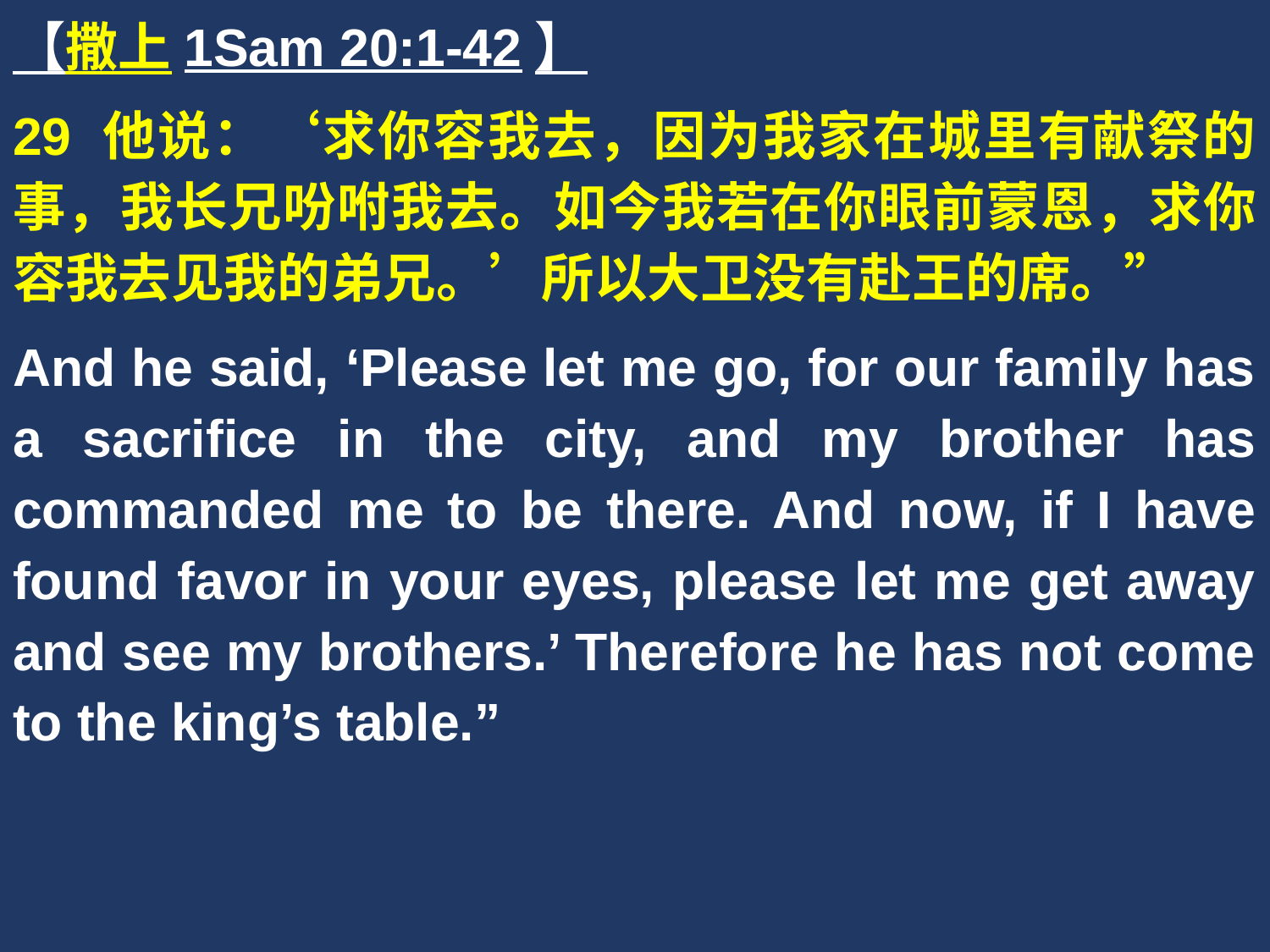

【撒上1Sam 20:1-42】
29 他说：‘求你容我去，因为我家在城里有献祭的事，我长兄吩咐我去。如今我若在你眼前蒙恩，求你容我去见我的弟兄。’所以大卫没有赴王的席。”
And he said, ‘Please let me go, for our family has a sacrifice in the city, and my brother has commanded me to be there. And now, if I have found favor in your eyes, please let me get away and see my brothers.’ Therefore he has not come to the king’s table.”